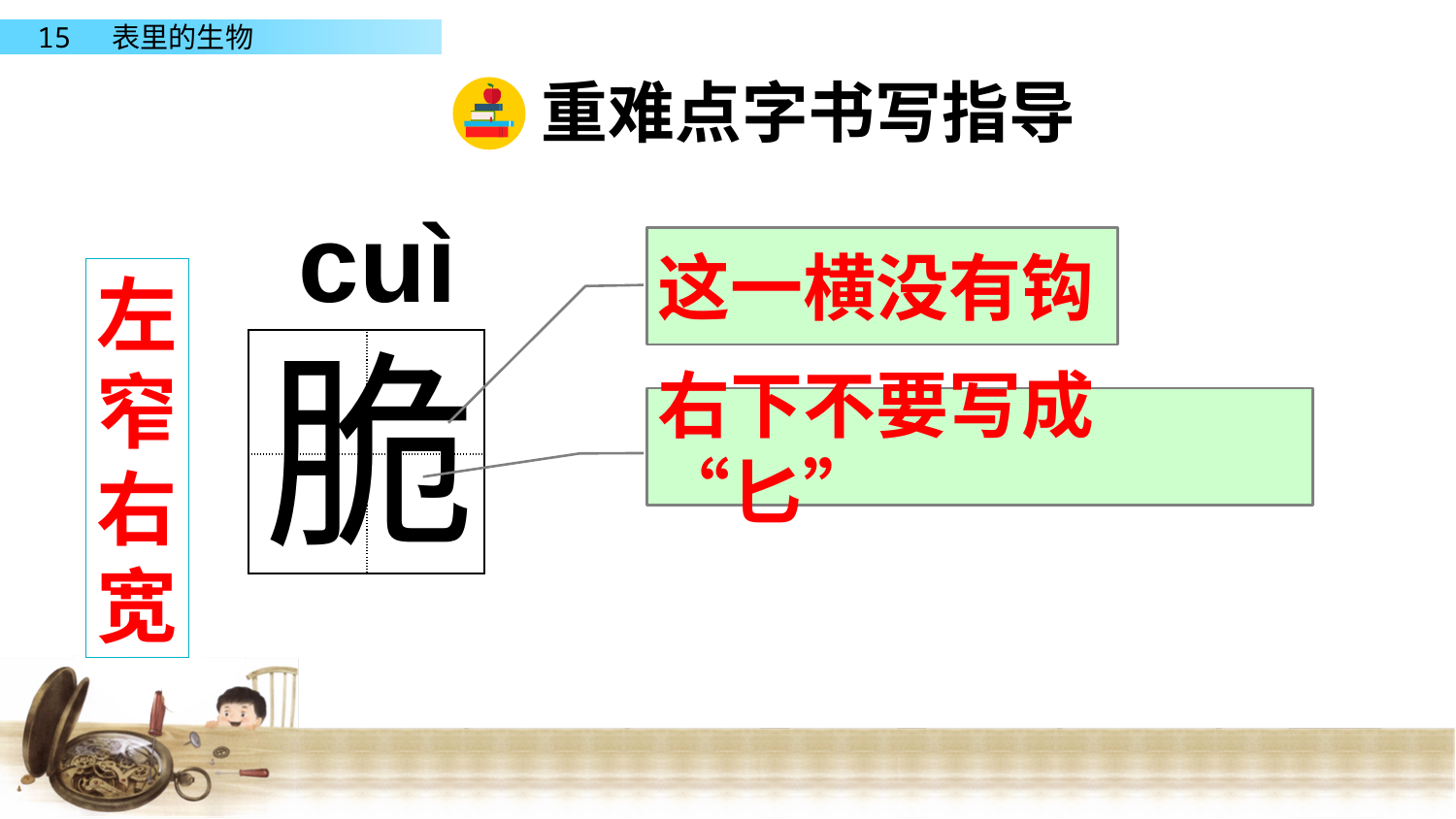

重难点字书写指导

cuì
这一横没有钩
左窄右宽
脆
|  |  |
| --- | --- |
|  |  |
右下不要写成“匕”